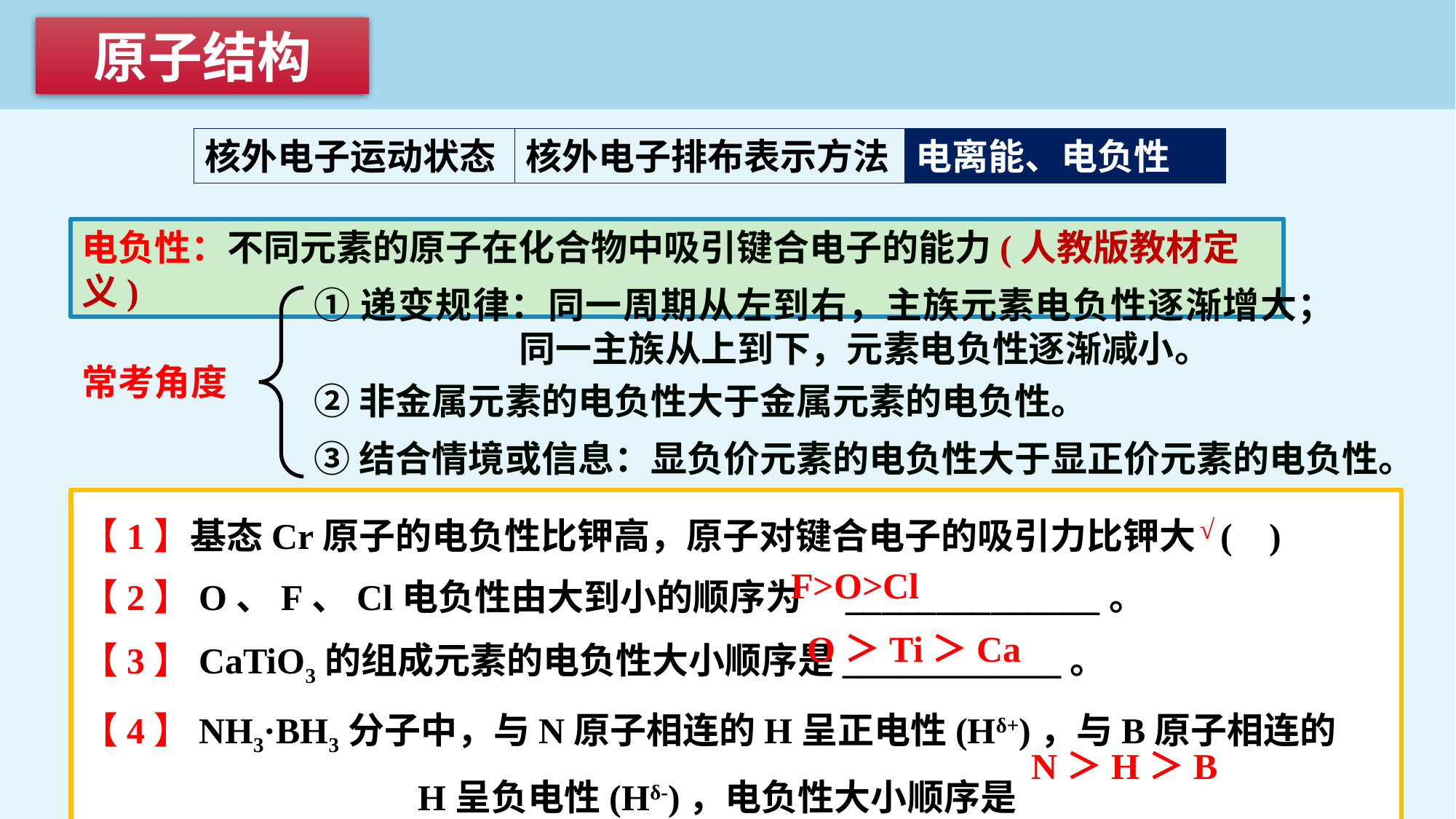

原子结构
核外电子运动状态
核外电子排布表示方法
电离能、电负性
电离能、电负性
电负性：不同元素的原子在化合物中吸引键合电子的能力(人教版教材定义)
①递变规律：同一周期从左到右，主族元素电负性逐渐增大；
                        同一主族从上到下，元素电负性逐渐减小。
②非金属元素的电负性大于金属元素的电负性。
③结合情境或信息：显负价元素的电负性大于显正价元素的电负性。

常考角度
【1】基态Cr原子的电负性比钾高，原子对键合电子的吸引力比钾大  (    )
【2】O、F、Cl电负性由大到小的顺序为	______________。
【3】CaTiO3的组成元素的电负性大小顺序是____________。
【4】NH3·BH3分子中，与N原子相连的H呈正电性(Hδ+)，与B原子相连的
                                     H呈负电性(Hδ-)，电负性大小顺序是__________________。
√
F>O>Cl
O＞Ti＞Ca
N＞H＞B